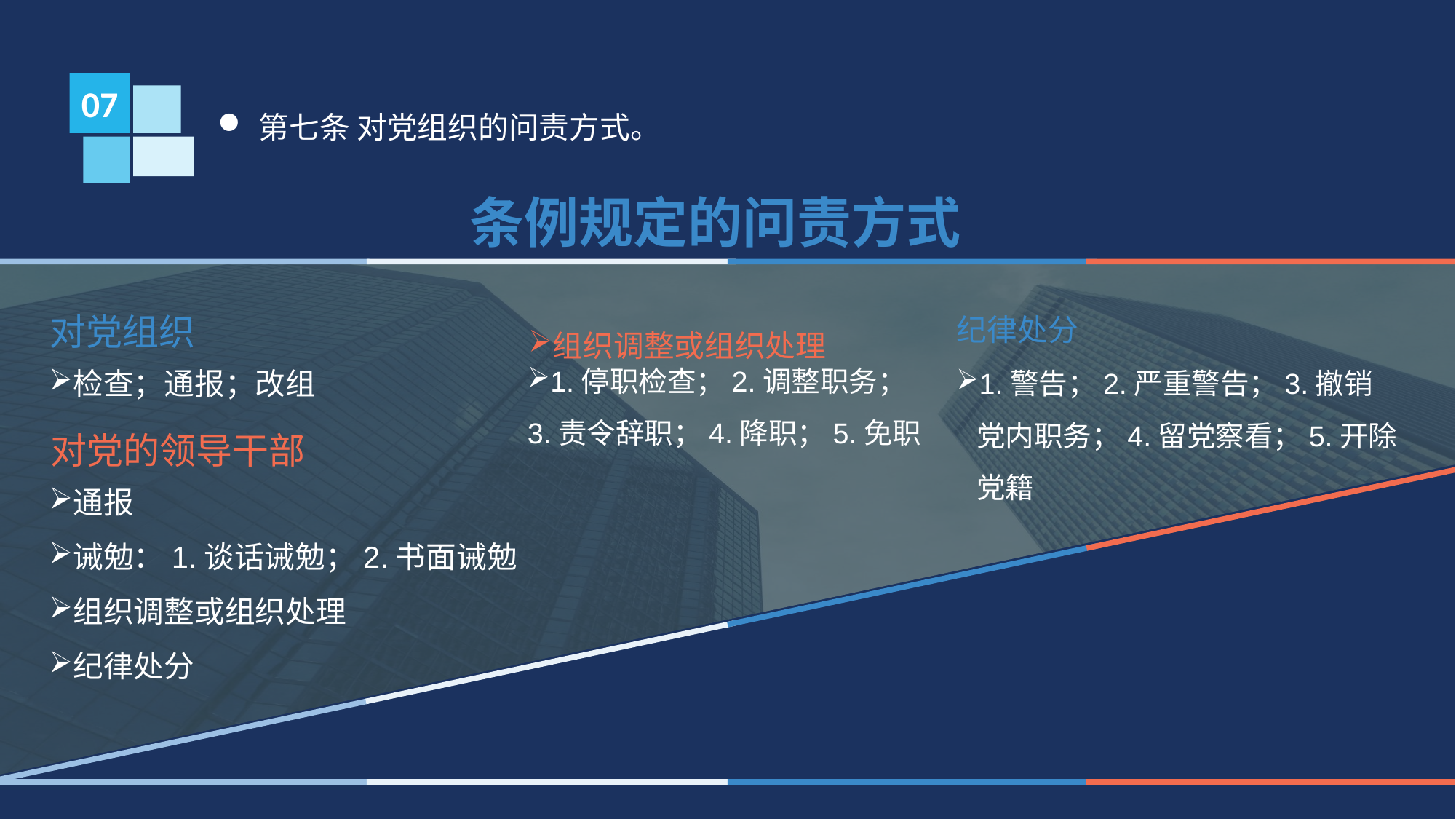

07

第七条 对党组织的问责方式。

条例规定的问责方式

组织调整或组织处理
1.停职检查；2.调整职务；
3.责令辞职；4.降职；5.免职
对党组织
检查；通报；改组
纪律处分
1.警告；2.严重警告；3.撤销党内职务；4.留党察看；5.开除党籍
对党的领导干部
通报
诫勉：1.谈话诫勉；2.书面诫勉
组织调整或组织处理
纪律处分